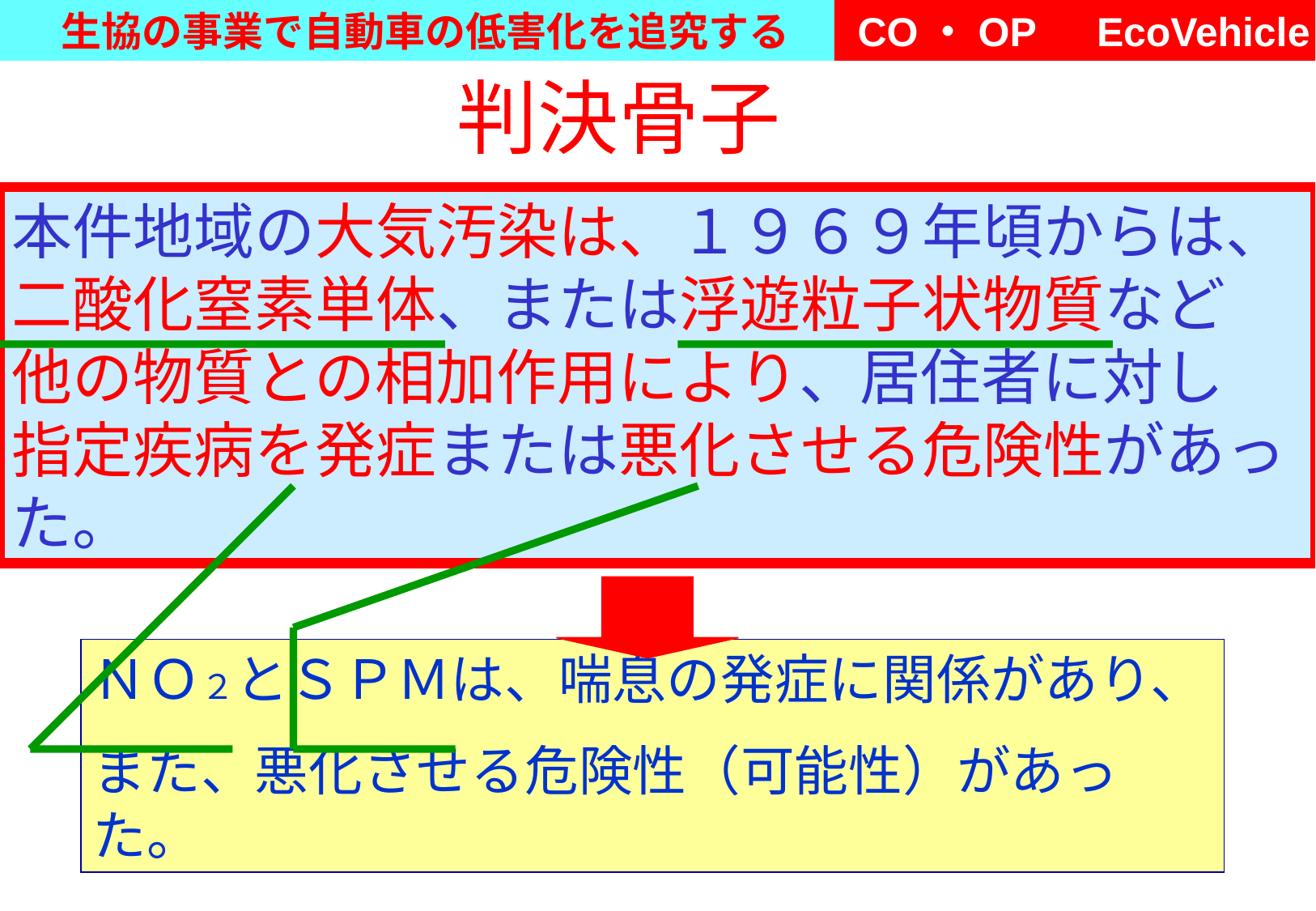

判決骨子
本件地域の大気汚染は、１９６９年頃からは、二酸化窒素単体、または浮遊粒子状物質など　他の物質との相加作用により、居住者に対し　指定疾病を発症または悪化させる危険性があった。

ＮＯ２とＳＰＭは、喘息の発症に関係があり、
また、悪化させる危険性（可能性）があった。